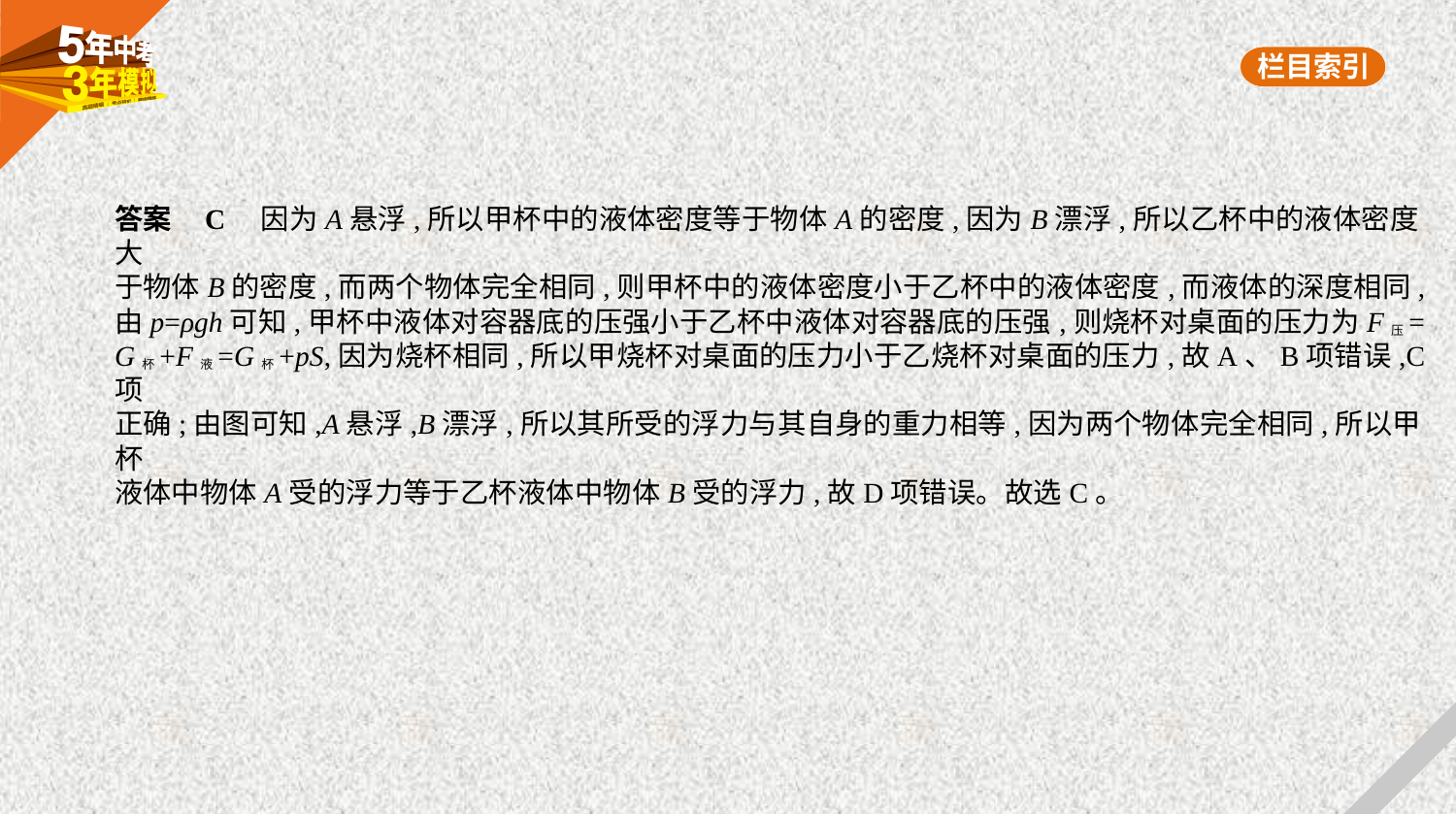

答案    C　因为A悬浮,所以甲杯中的液体密度等于物体A的密度,因为B漂浮,所以乙杯中的液体密度大
于物体B的密度,而两个物体完全相同,则甲杯中的液体密度小于乙杯中的液体密度,而液体的深度相同,
由p=ρgh可知,甲杯中液体对容器底的压强小于乙杯中液体对容器底的压强,则烧杯对桌面的压力为F压=
G杯+F液=G杯+pS,因为烧杯相同,所以甲烧杯对桌面的压力小于乙烧杯对桌面的压力,故A、B项错误,C项
正确;由图可知,A悬浮,B漂浮,所以其所受的浮力与其自身的重力相等,因为两个物体完全相同,所以甲杯
液体中物体A受的浮力等于乙杯液体中物体B受的浮力,故D项错误。故选C。